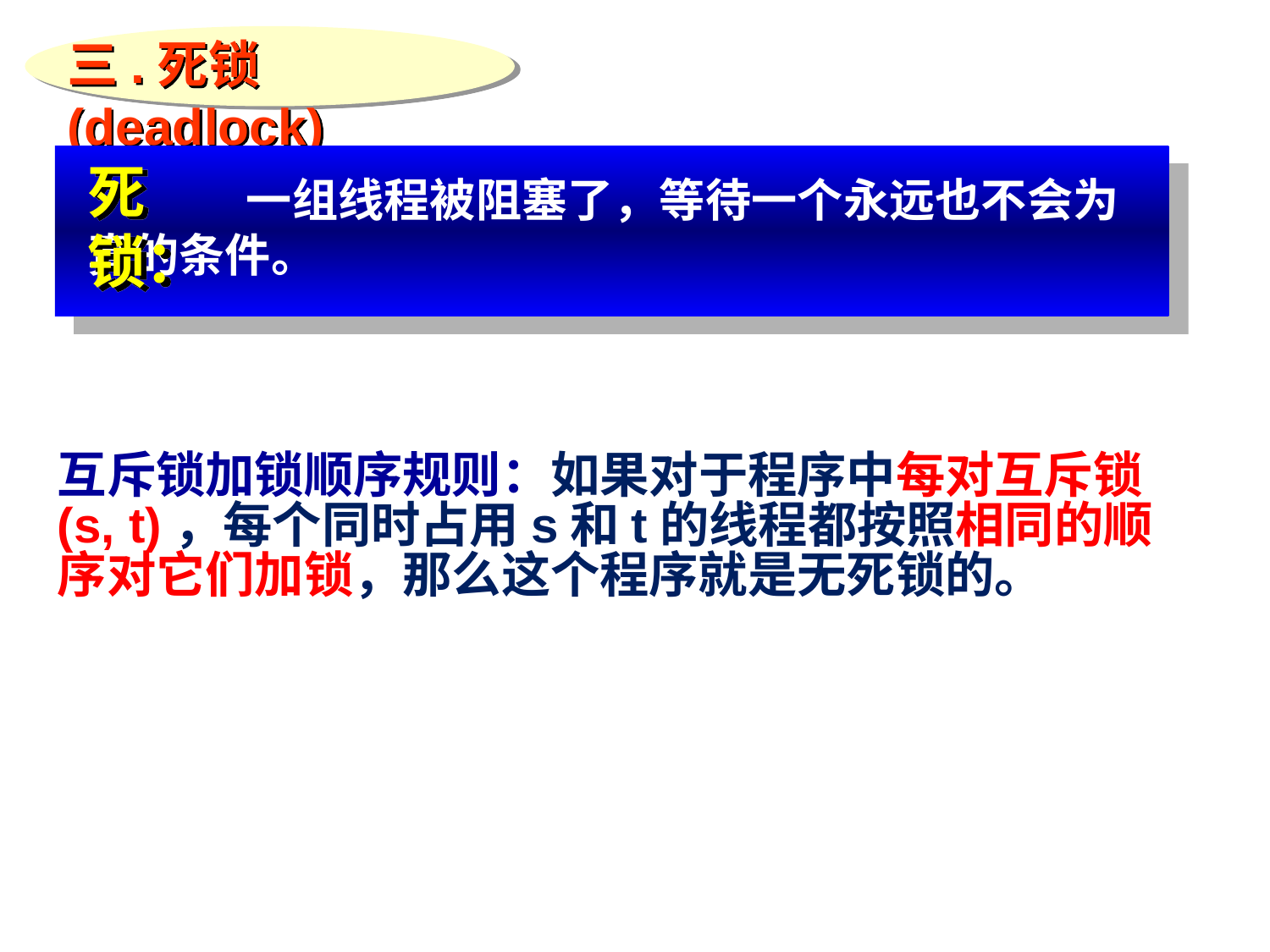

三.死锁(deadlock)

死锁：
	  一组线程被阻塞了，等待一个永远也不会为真的条件。
互斥锁加锁顺序规则：如果对于程序中每对互斥锁(s, t)，每个同时占用s和t的线程都按照相同的顺序对它们加锁，那么这个程序就是无死锁的。